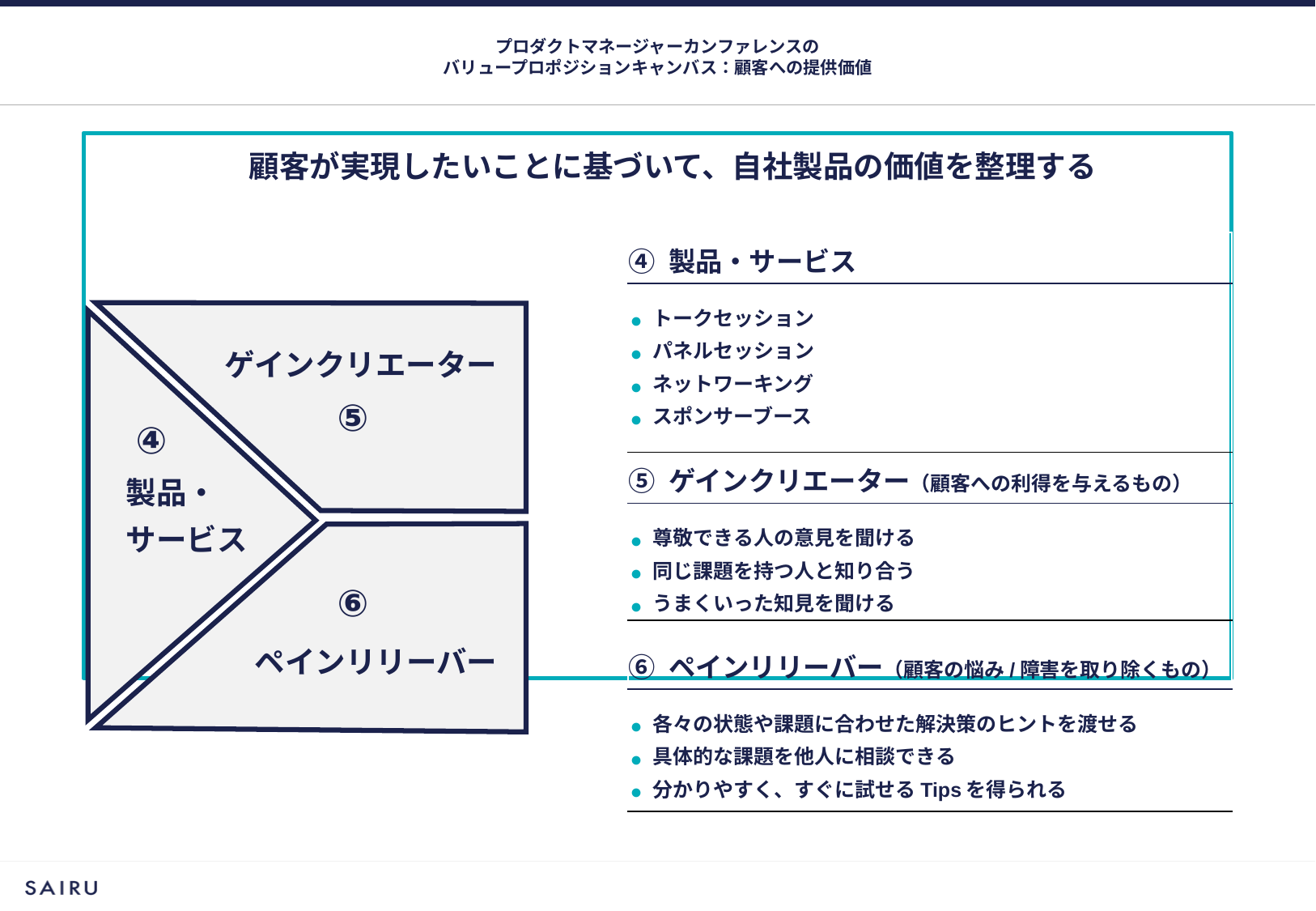

# プロダクトマネージャーカンファレンスの バリュープロポジションキャンバス：顧客への提供価値
顧客が実現したいことに基づいて、自社製品の価値を整理する
| ④ 製品・サービス |
| --- |
| トークセッション パネルセッション ネットワーキング スポンサーブース |
| ⑤ ゲインクリエーター（顧客への利得を与えるもの） |
| 尊敬できる人の意見を聞ける 同じ課題を持つ人と知り合う うまくいった知見を聞ける |
| ⑥ ペインリリーバー（顧客の悩み/障害を取り除くもの） |
| 各々の状態や課題に合わせた解決策のヒントを渡せる 具体的な課題を他人に相談できる 分かりやすく、すぐに試せるTipsを得られる |
ゲインクリエーター
製品・
サービス
⑤
④
ペインリリーバー
⑥